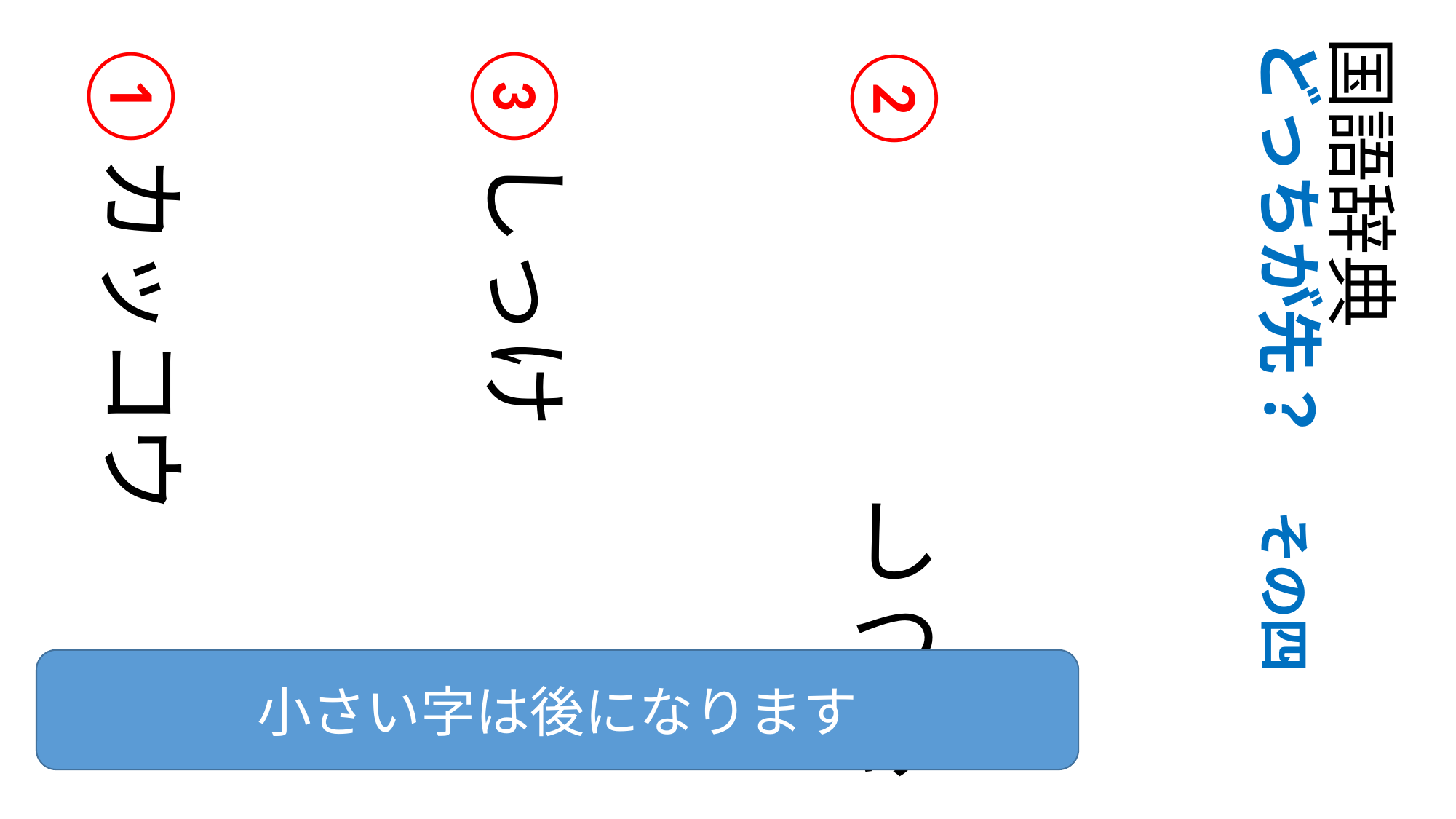

①
③
国語辞典
②
どっちが先？　その四
カッコウ
しっけ
# しつけ
小さい字は後になります